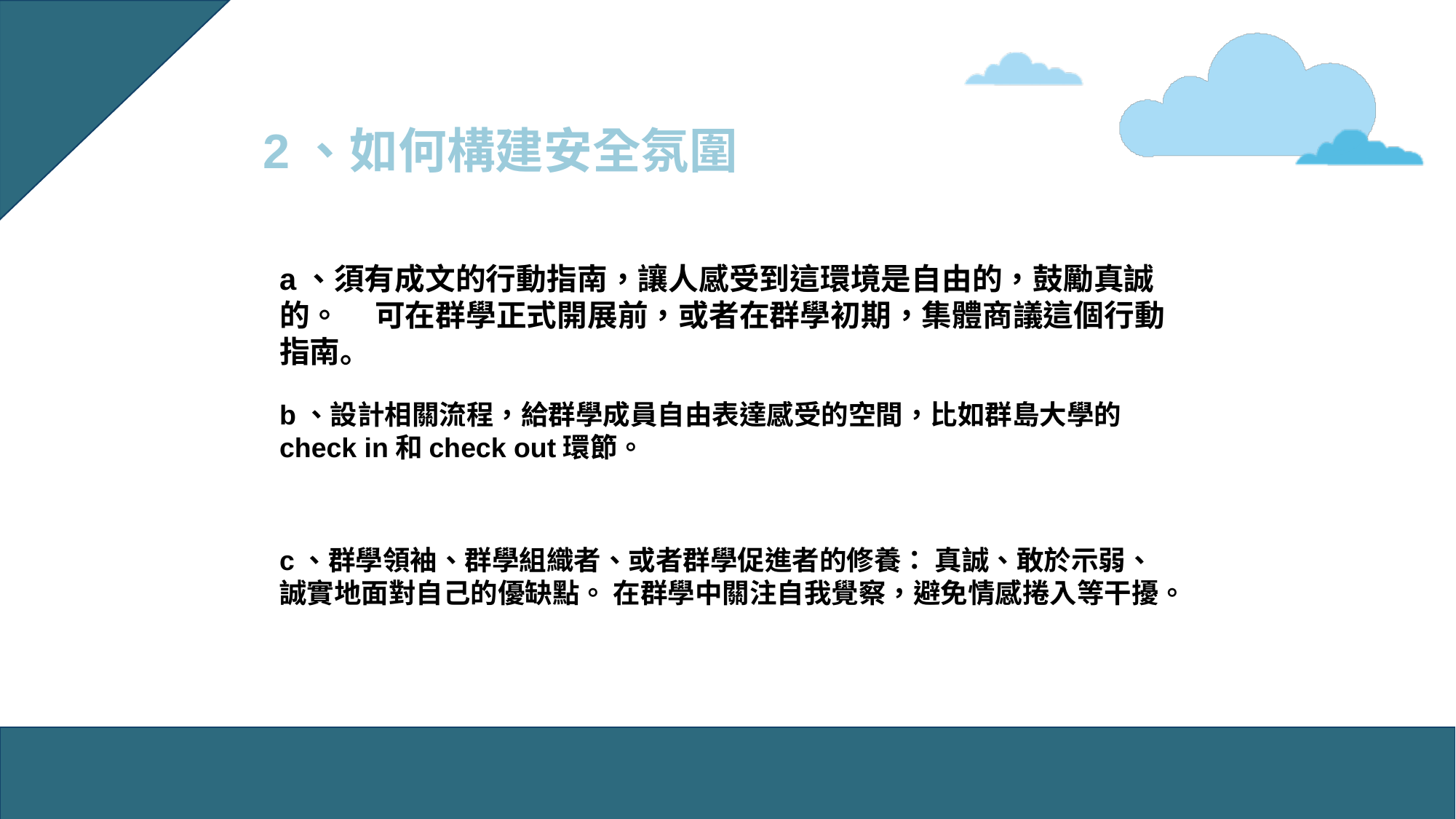

2、如何構建安全氛圍
a、須有成文的行動指南，讓人感受到這環境是自由的，鼓勵真誠的。     可在群學正式開展前，或者在群學初期，集體商議這個行動指南。

b、設計相關流程，給群學成員自由表達感受的空間，比如群島大學的check in和check out環節。
c、群學領袖、群學組織者、或者群學促進者的修養： 真誠、敢於示弱、誠實地面對自己的優缺點。 在群學中關注自我覺察，避免情感捲入等干擾。